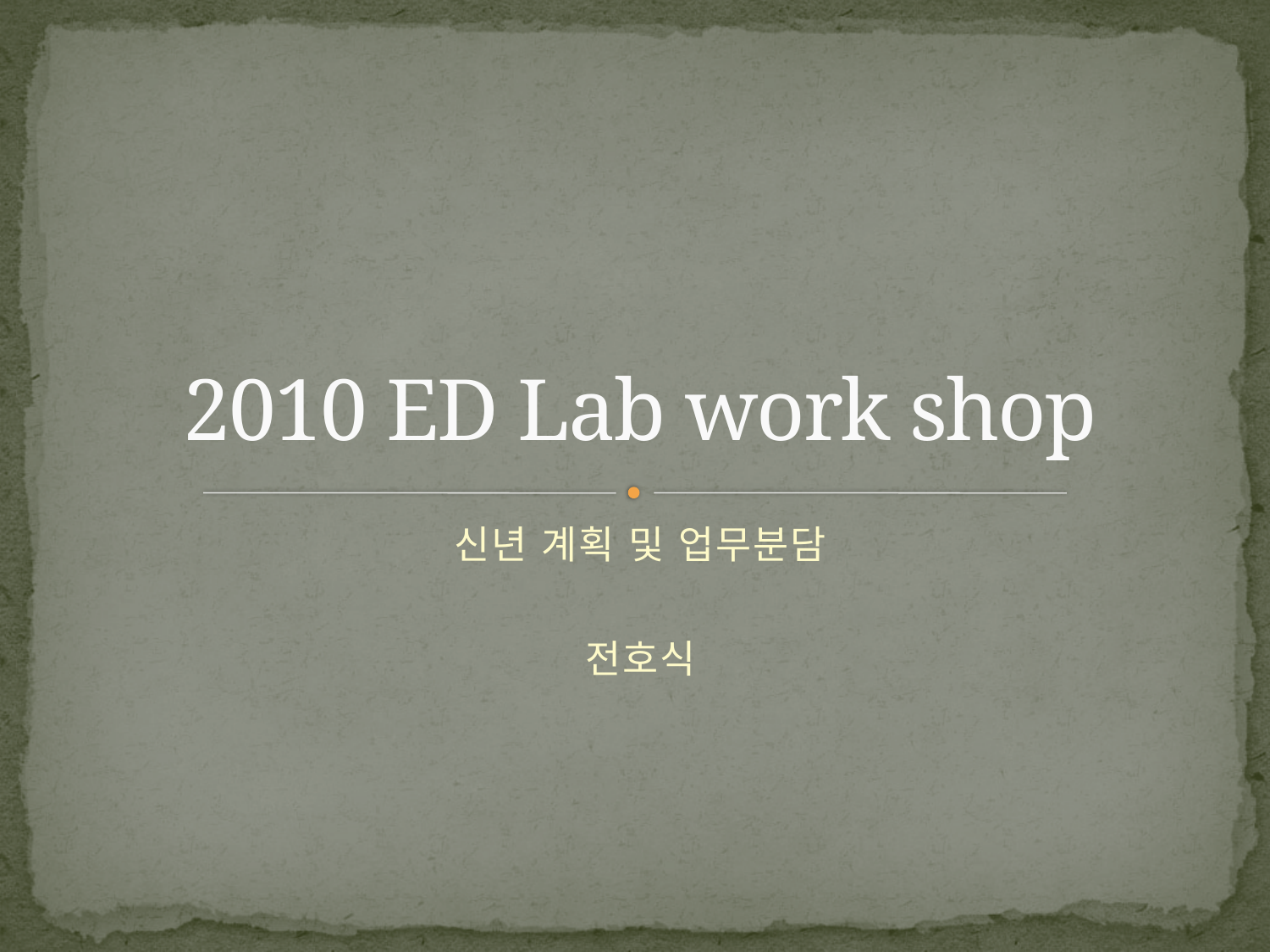

# 2010 ED Lab work shop
신년 계획 및 업무분담

전호식